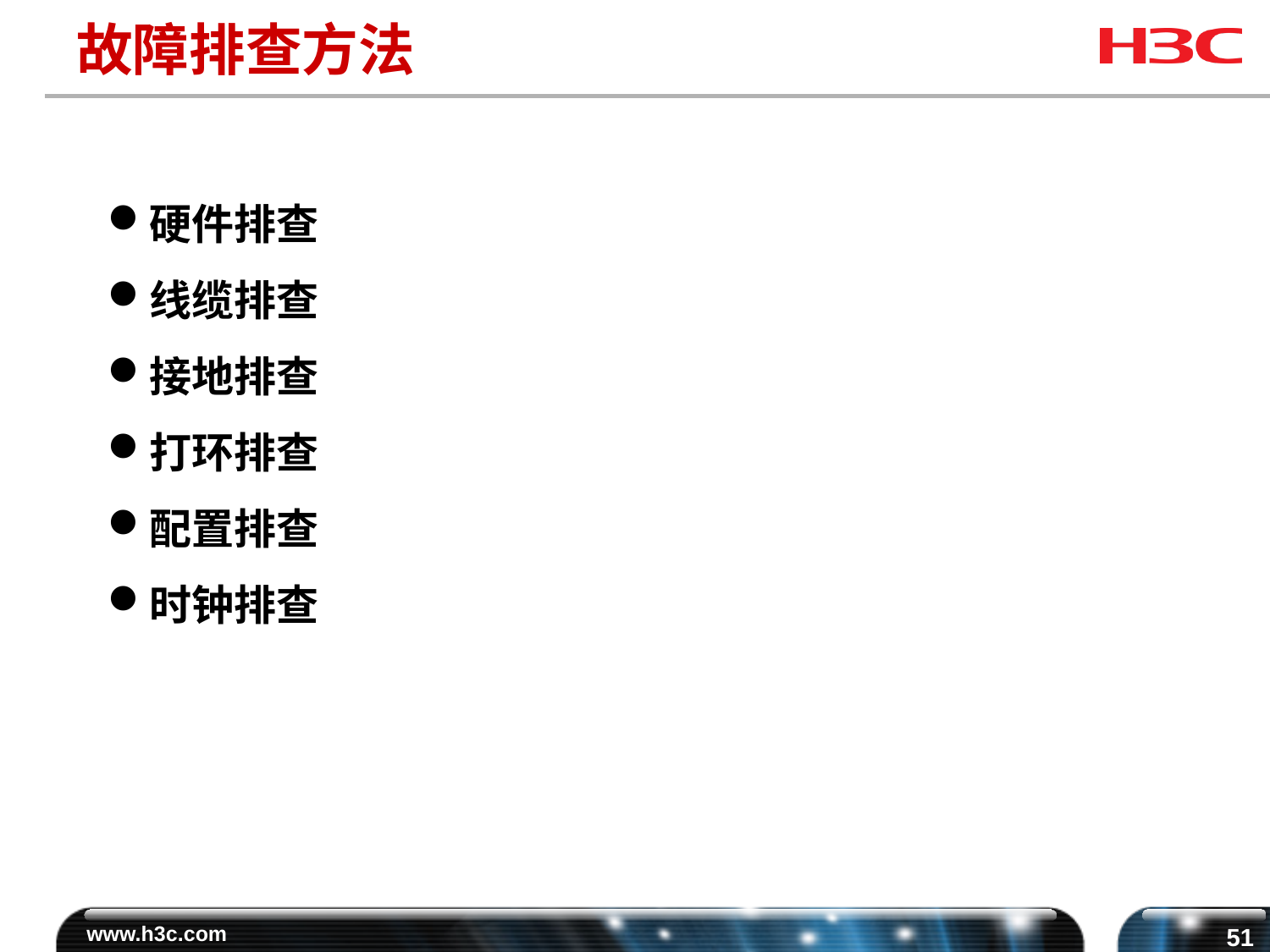

# 故障排查方法
硬件排查
线缆排查
接地排查
打环排查
配置排查
时钟排查